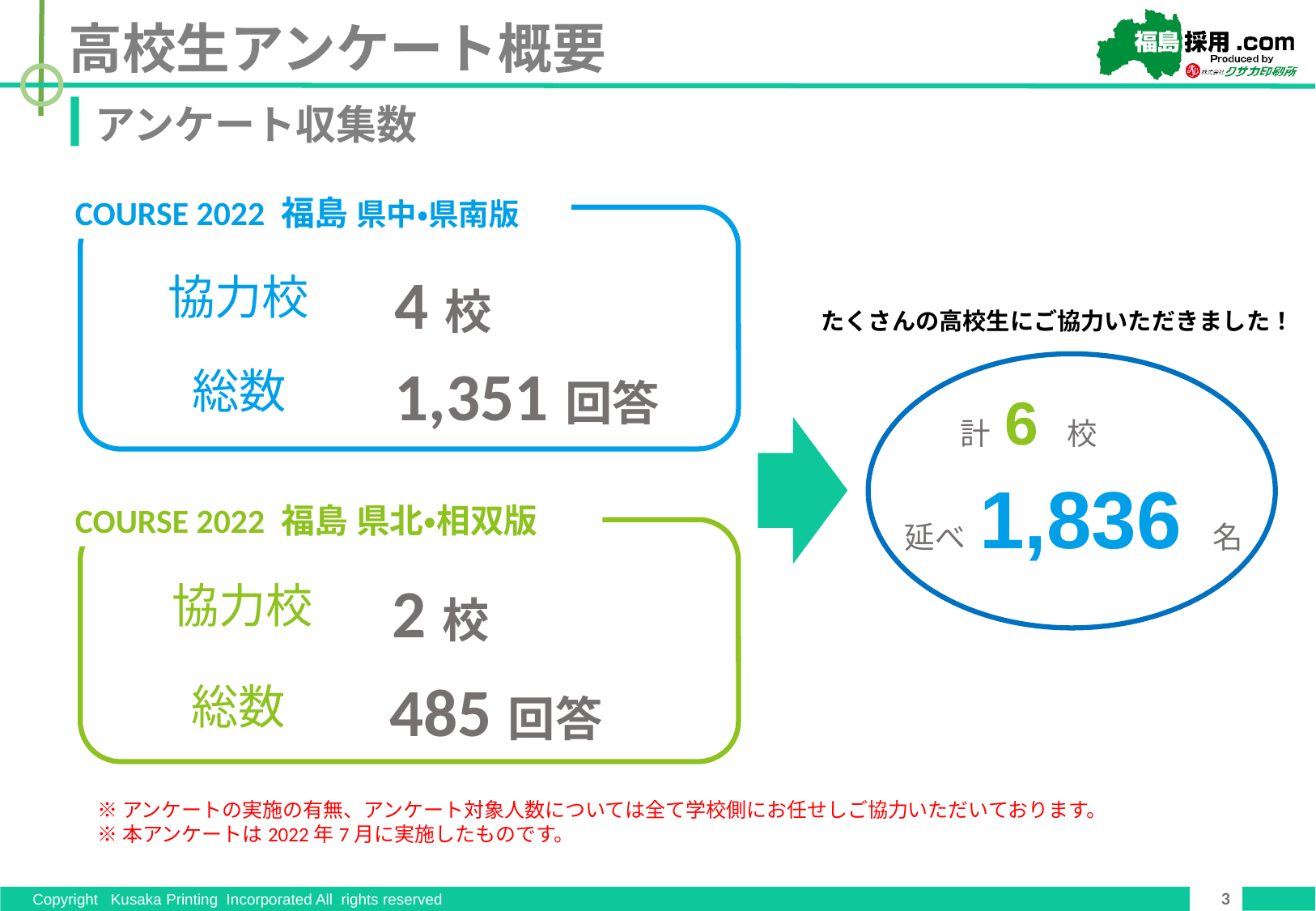

高校生アンケート概要
アンケート収集数
COURSE 2022 福島 県中・県南版

4校
協力校
1,351回答
総数
たくさんの高校生にご協力いただきました！

計 6 校

延べ 1,836 名
COURSE 2022 福島 県北・相双版

2校
協力校
485回答
総数
※アンケートの実施の有無、アンケート対象人数については全て学校側にお任せしご協力いただいております。
※本アンケートは2022年7月に実施したものです。